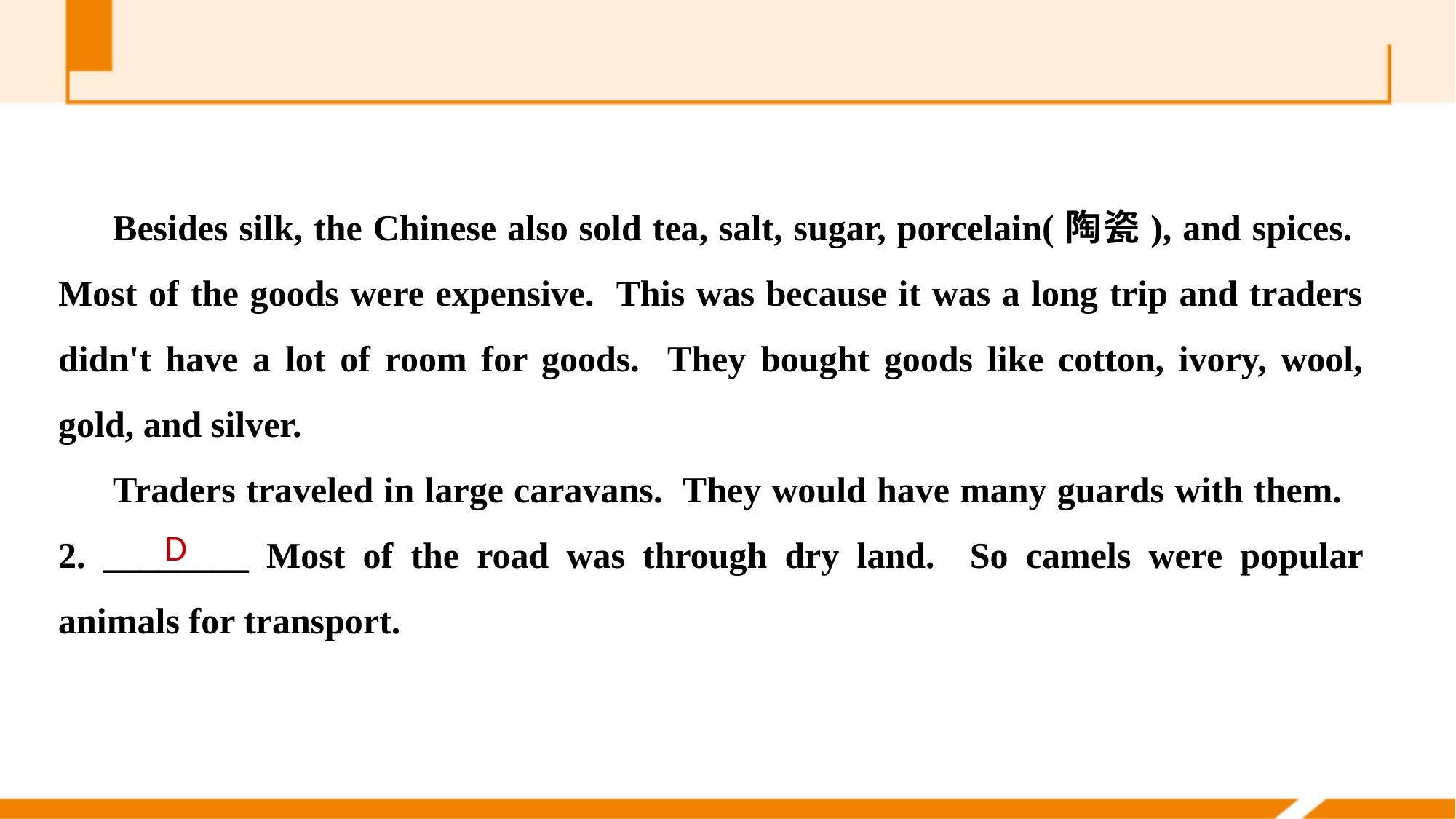

Besides silk, the Chinese also sold tea, salt, sugar, porcelain(陶瓷), and spices.  Most of the goods were expensive.  This was because it was a long trip and traders didn't have a lot of room for goods.  They bought goods like cotton, ivory, wool, gold, and silver.
Traders traveled in large caravans.  They would have many guards with them.   2. ________ Most of the road was through dry land.  So camels were popular animals for transport.
D